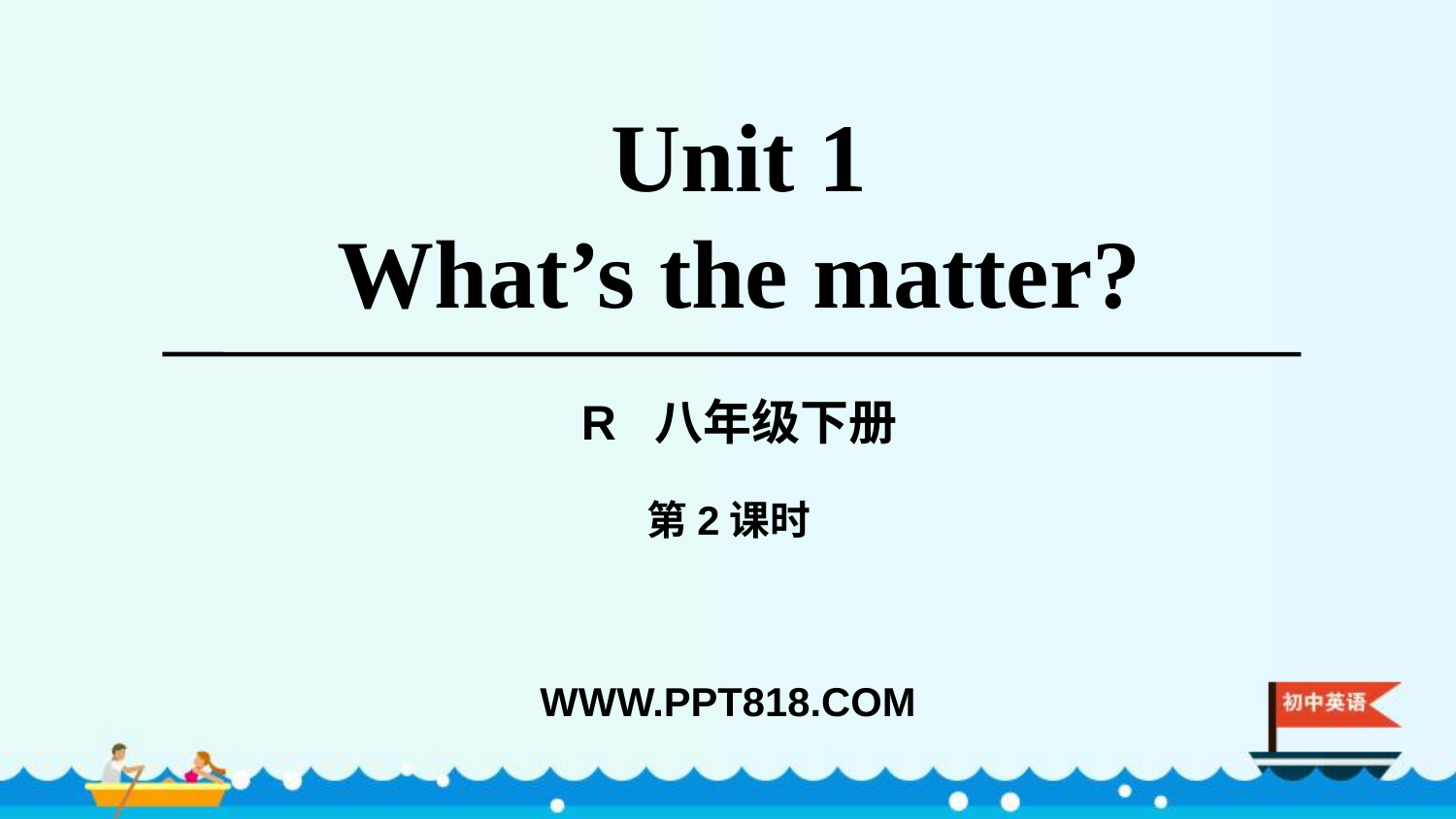

Unit 1
What’s the matter?

R  八年级下册
第2课时
WWW.PPT818.COM